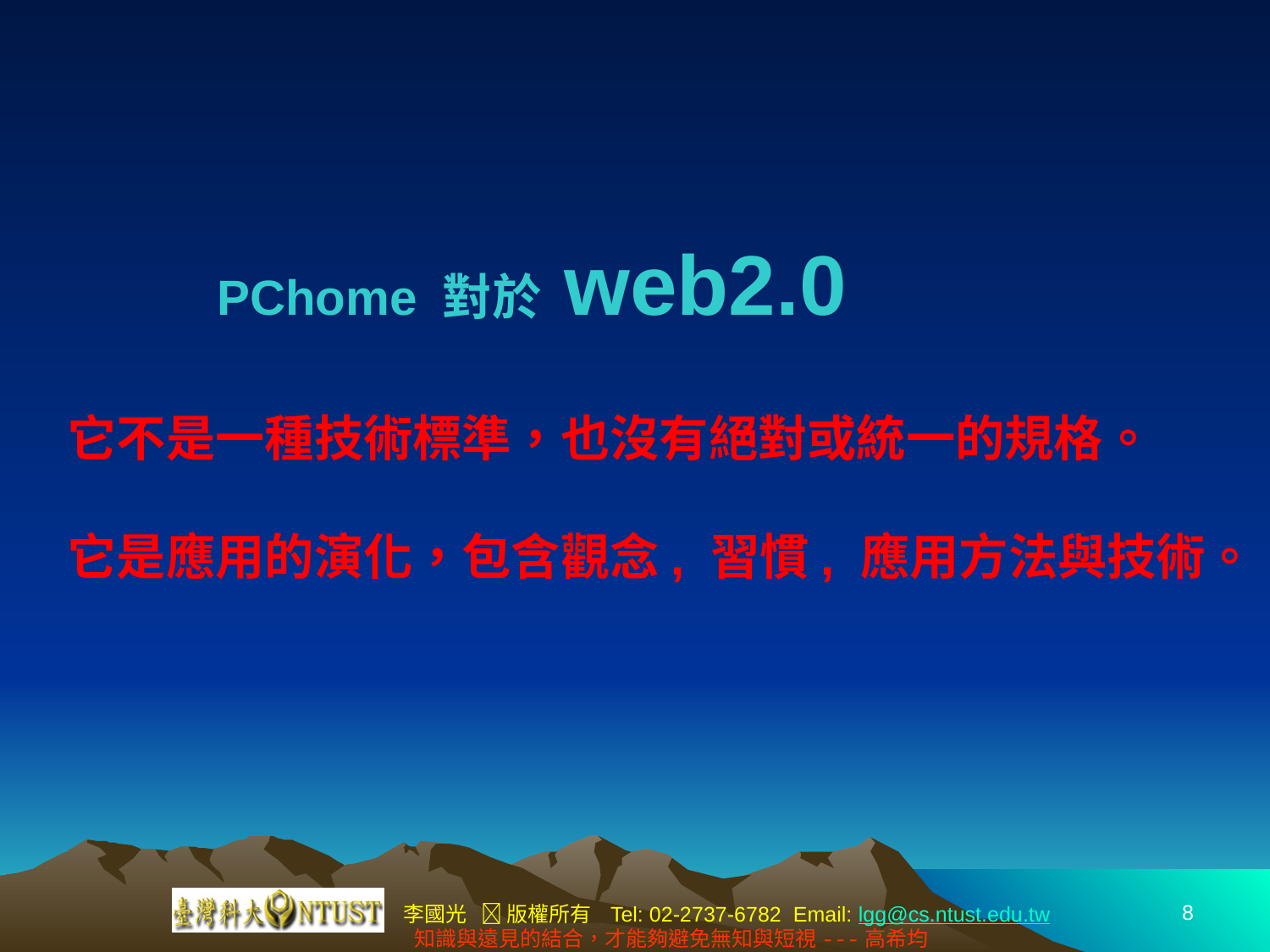

PChome 對於 web2.0
# 它不是一種技術標準，也沒有絕對或統一的規格。 它是應用的演化，包含觀念, 習慣, 應用方法與技術。
8